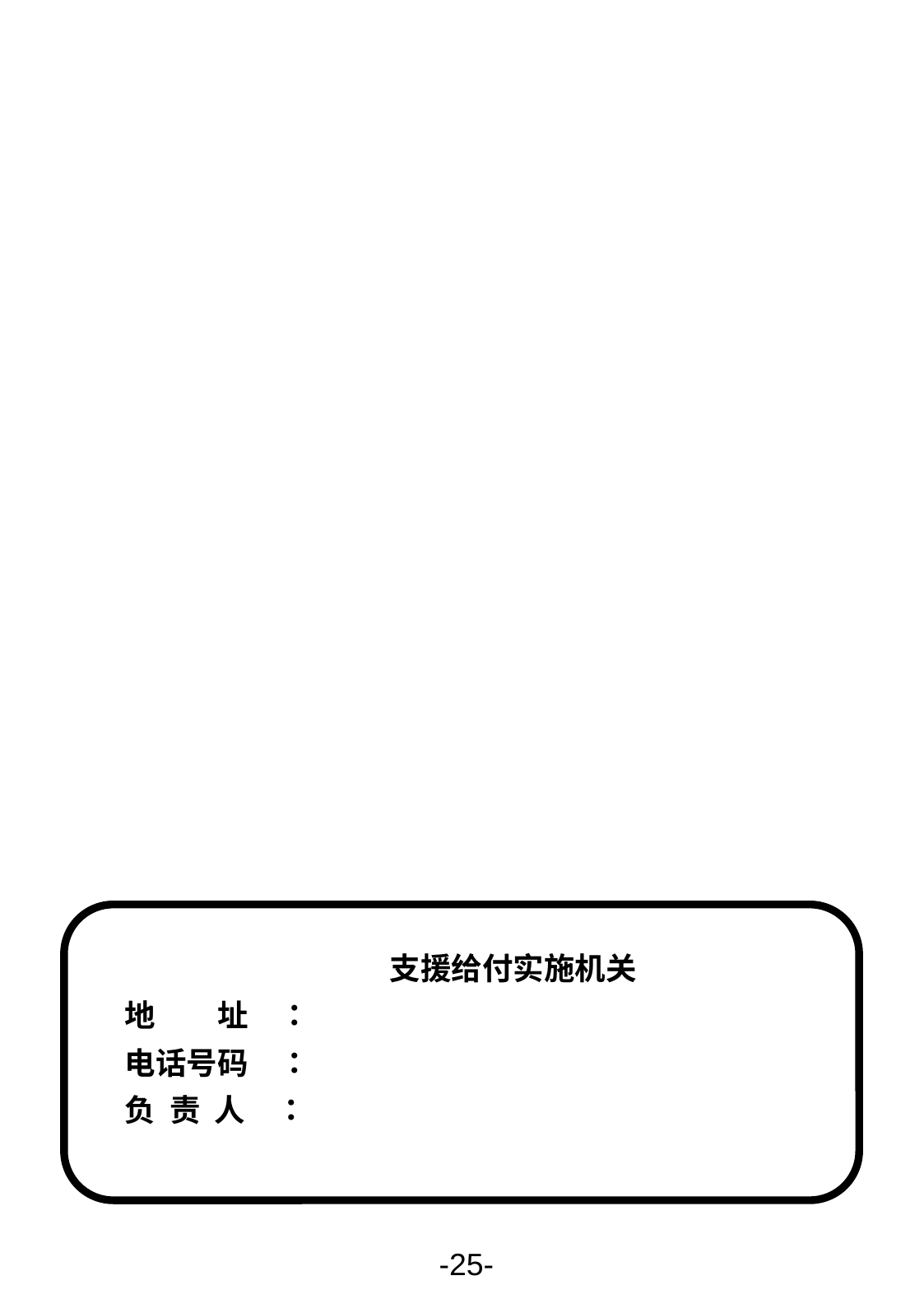

支援给付实施机关
地　　址　：
电话号码　：
负  责  人　：
-25-